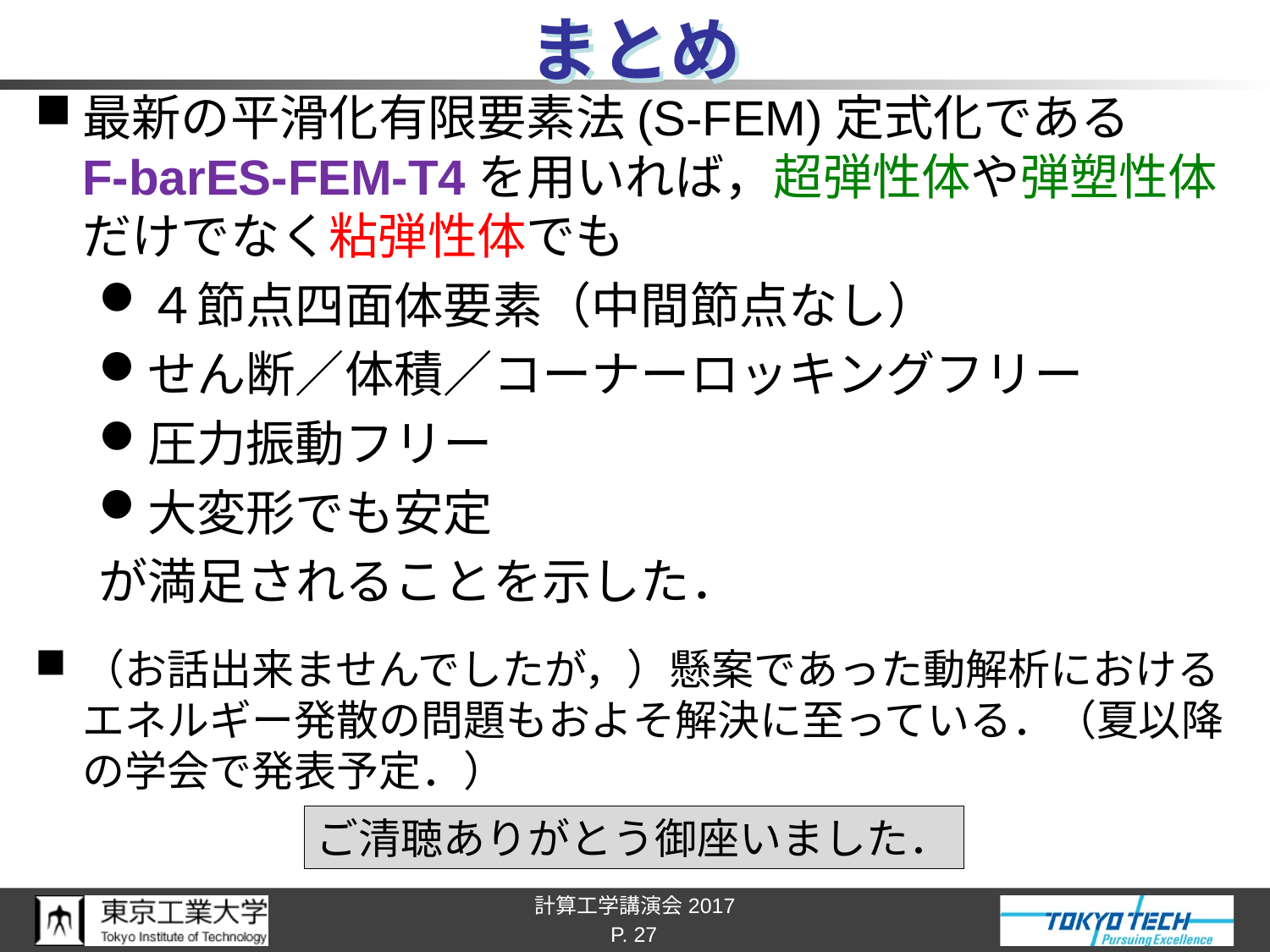

# まとめ
最新の平滑化有限要素法(S-FEM)定式化である
F-barES-FEM-T4を用いれば，超弾性体や弾塑性体
だけでなく粘弾性体でも
４節点四面体要素（中間節点なし）
せん断／体積／コーナーロッキングフリー
圧力振動フリー
大変形でも安定
が満足されることを示した．

（お話出来ませんでしたが，）懸案であった動解析におけるエネルギー発散の問題もおよそ解決に至っている．（夏以降の学会で発表予定．）

ご清聴ありがとう御座いました．
P. 27